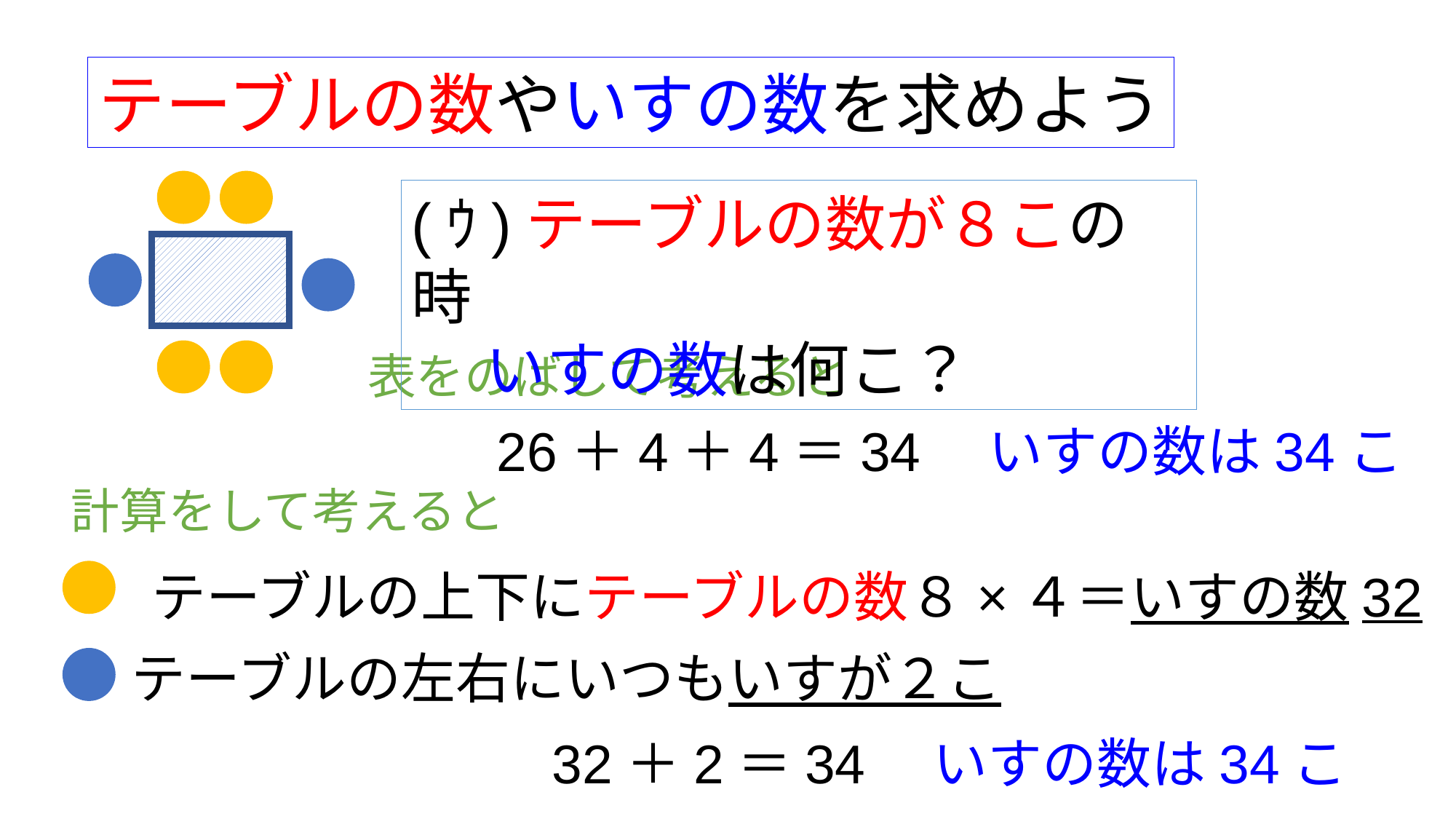

テーブルの数やいすの数を求めよう

(ｳ)テーブルの数が８この時
　 いすの数は何こ？

表をのばして考えると

26＋4＋4＝34　いすの数は34こ
計算をして考えると
テーブルの上下にテーブルの数８×４＝いすの数32

テーブルの左右にいつもいすが２こ

32＋2＝34　いすの数は34こ